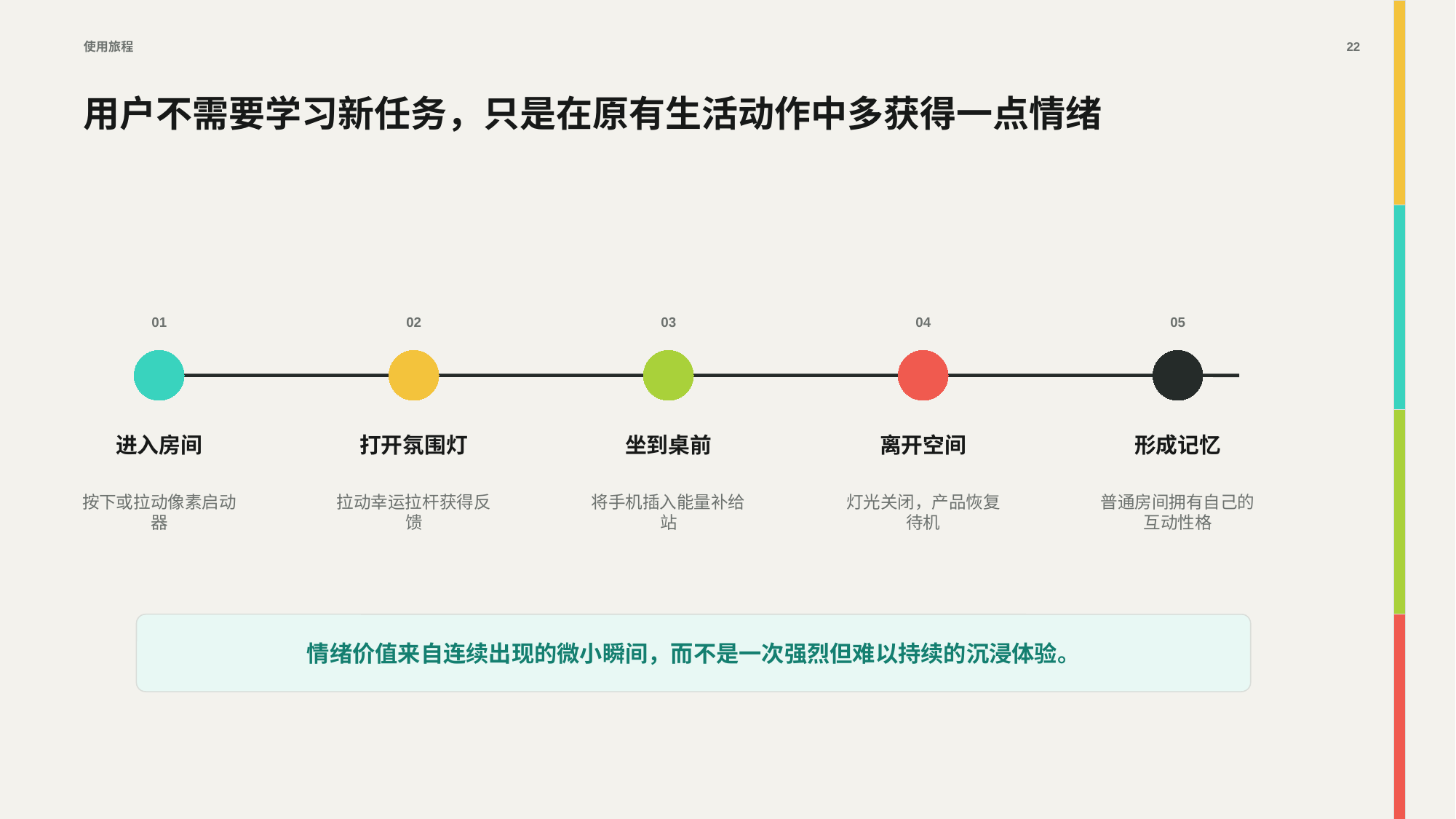

使用旅程
22
用户不需要学习新任务，只是在原有生活动作中多获得一点情绪

01
02
03
04
05

进入房间
打开氛围灯
坐到桌前
离开空间
形成记忆
按下或拉动像素启动器
拉动幸运拉杆获得反馈
将手机插入能量补给站
灯光关闭，产品恢复待机
普通房间拥有自己的互动性格

情绪价值来自连续出现的微小瞬间，而不是一次强烈但难以持续的沉浸体验。